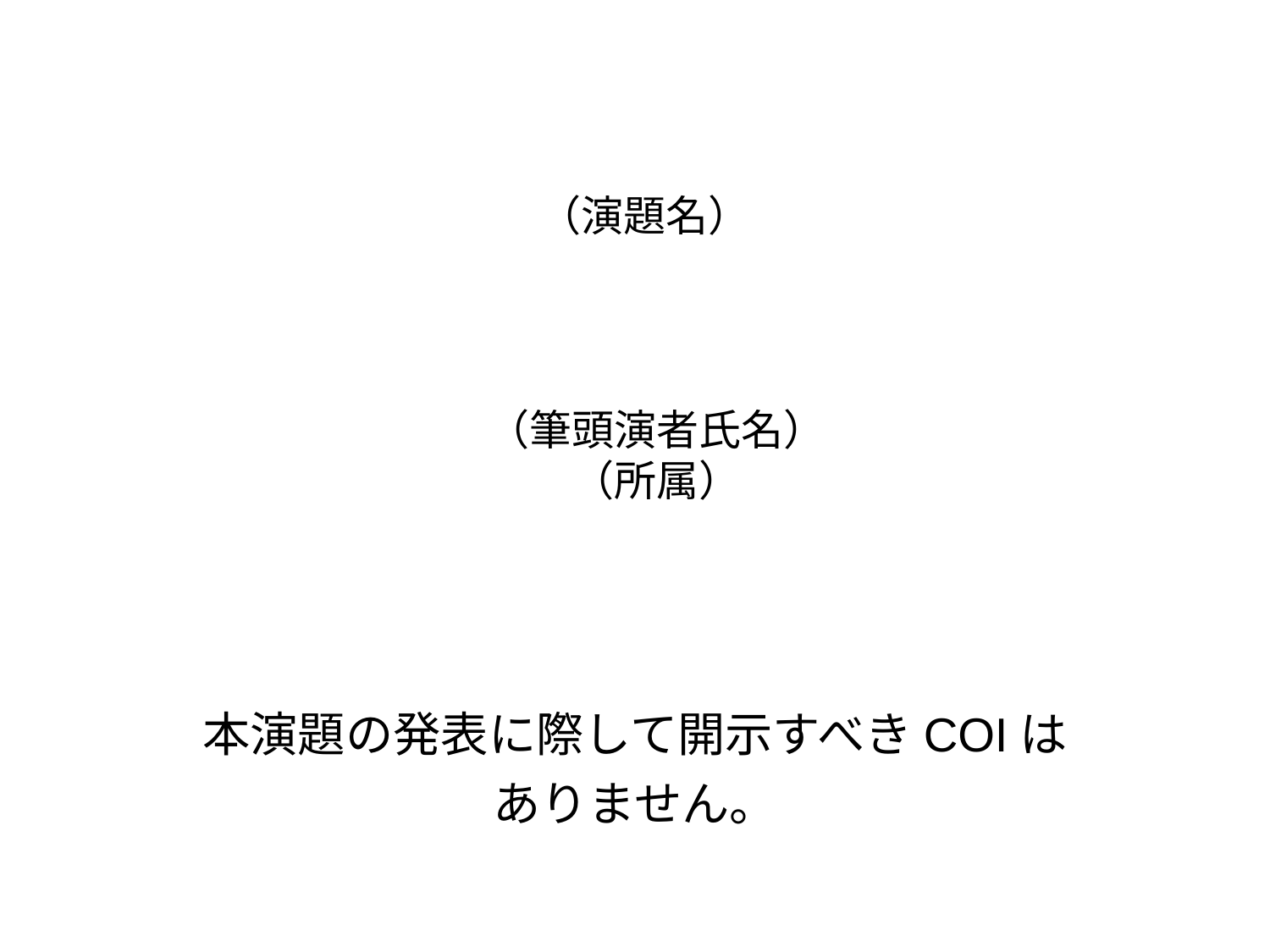

（演題名）
（筆頭演者氏名）
（所属）
本演題の発表に際して開示すべきCOIは
ありません。